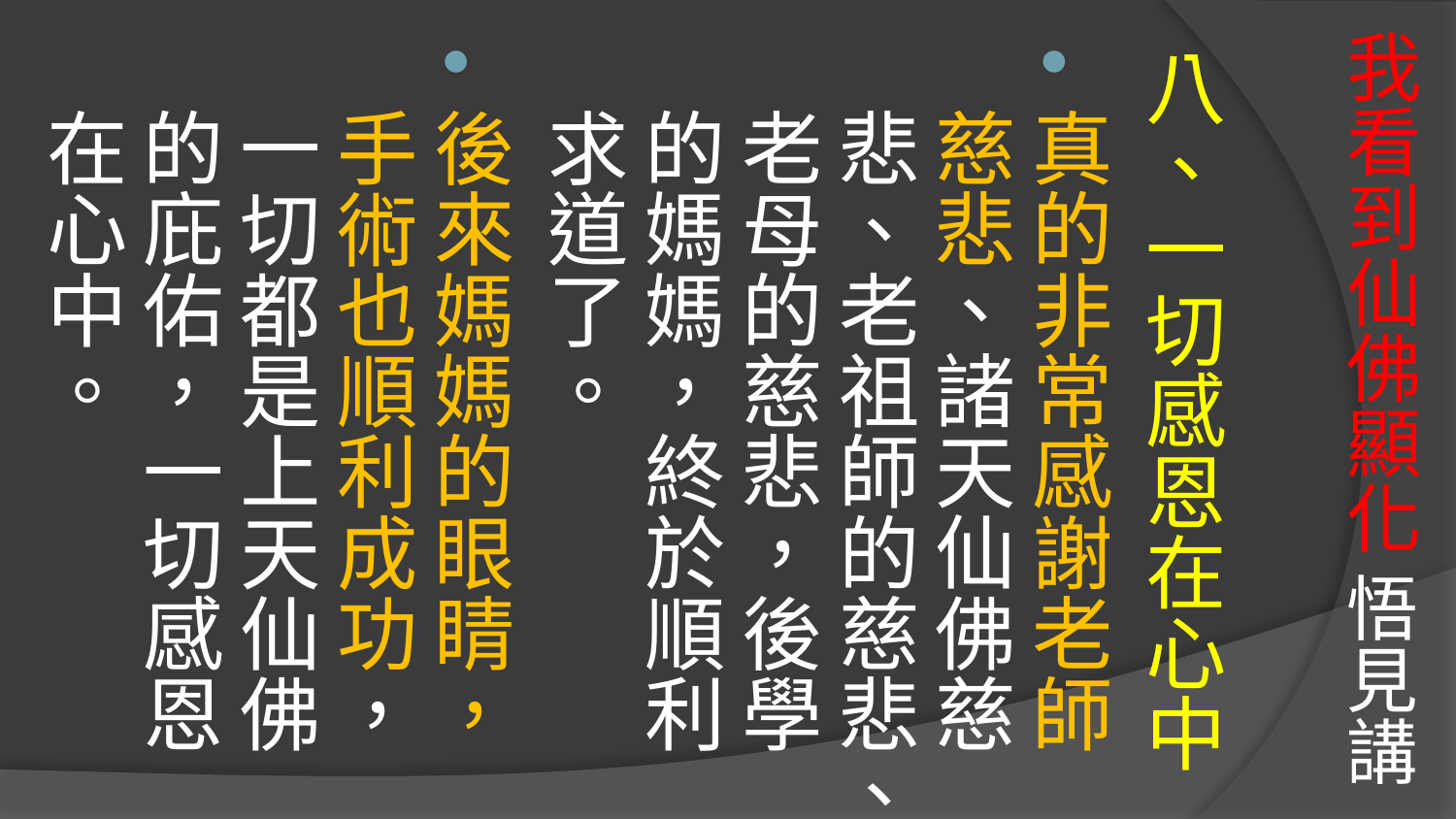

# 我看到仙佛顯化 悟見講
八、一切感恩在心中
真的非常感謝老師慈悲、諸天仙佛慈悲、老祖師的慈悲、老母的慈悲，後學的媽媽，終於順利求道了。
後來媽媽的眼睛，手術也順利成功，一切都是上天仙佛的庇佑，一切感恩在心中。